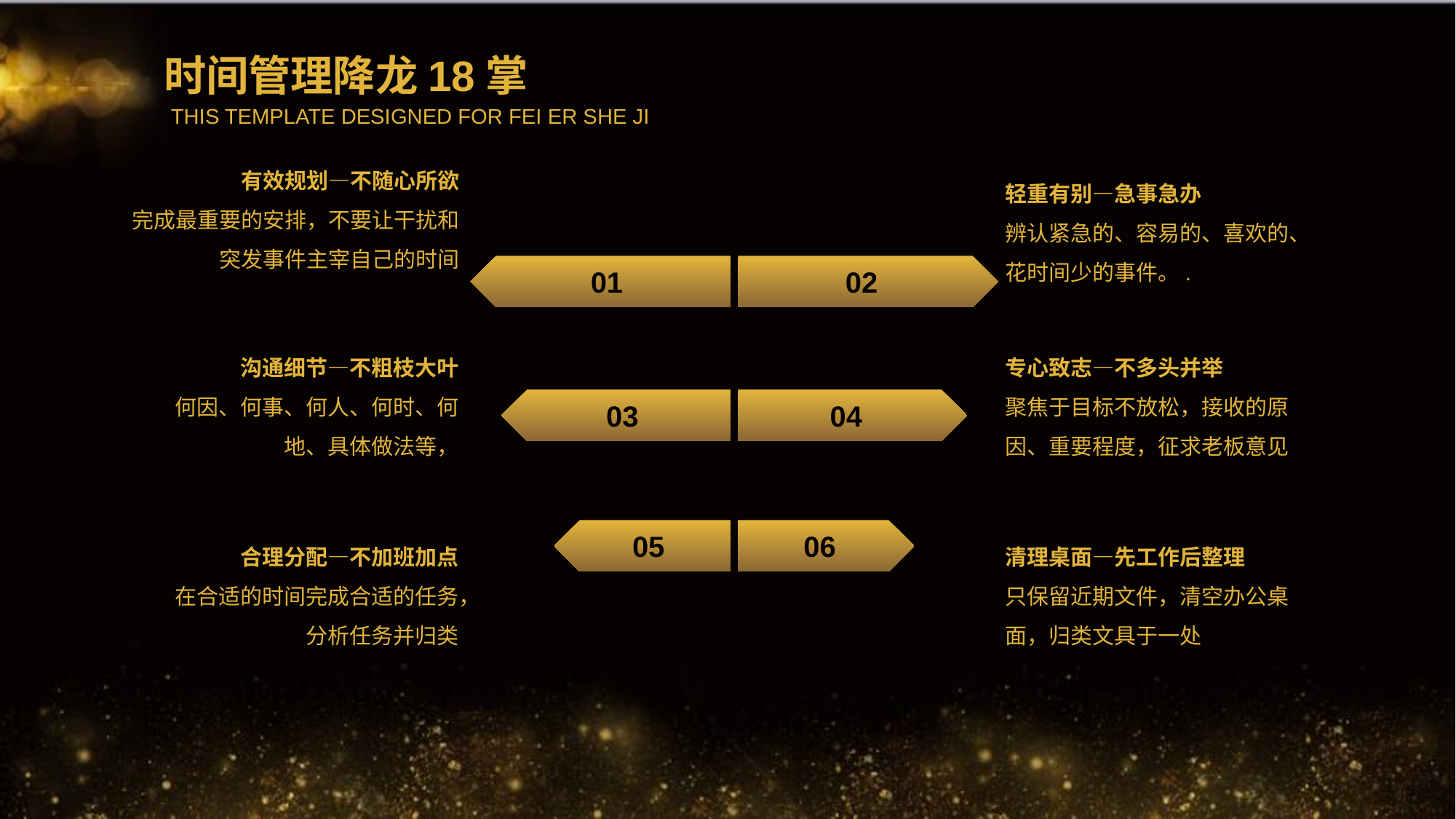

时间管理降龙18掌
THIS TEMPLATE DESIGNED FOR FEI ER SHE JI
有效规划—不随心所欲
完成最重要的安排，不要让干扰和突发事件主宰自己的时间
轻重有别—急事急办
辨认紧急的、容易的、喜欢的、花时间少的事件。.
01
02
沟通细节—不粗枝大叶
何因、何事、何人、何时、何地、具体做法等，
专心致志—不多头并举
聚焦于目标不放松，接收的原因、重要程度，征求老板意见
03
04
05
06
合理分配—不加班加点
在合适的时间完成合适的任务，分析任务并归类
清理桌面—先工作后整理
只保留近期文件，清空办公桌面，归类文具于一处